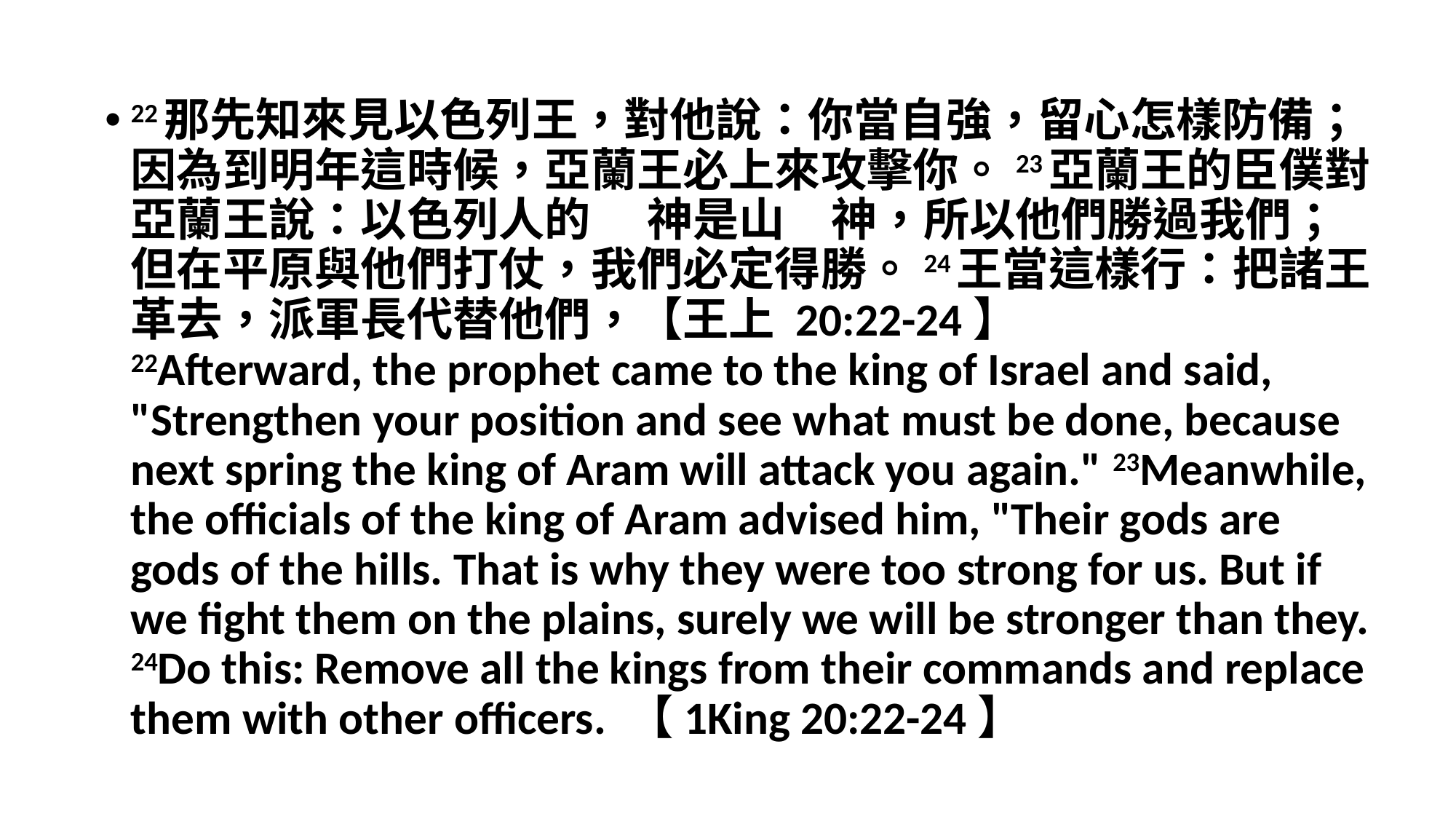

#
22那先知來見以色列王，對他說：你當自強，留心怎樣防備；因為到明年這時候，亞蘭王必上來攻擊你。23亞蘭王的臣僕對亞蘭王說：以色列人的　 神是山　神，所以他們勝過我們；但在平原與他們打仗，我們必定得勝。24王當這樣行：把諸王革去，派軍長代替他們，【王上 20:22-24】
22Afterward, the prophet came to the king of Israel and said, "Strengthen your position and see what must be done, because next spring the king of Aram will attack you again." 23Meanwhile, the officials of the king of Aram advised him, "Their gods are gods of the hills. That is why they were too strong for us. But if we fight them on the plains, surely we will be stronger than they. 24Do this: Remove all the kings from their commands and replace them with other officers. 【1King 20:22-24】